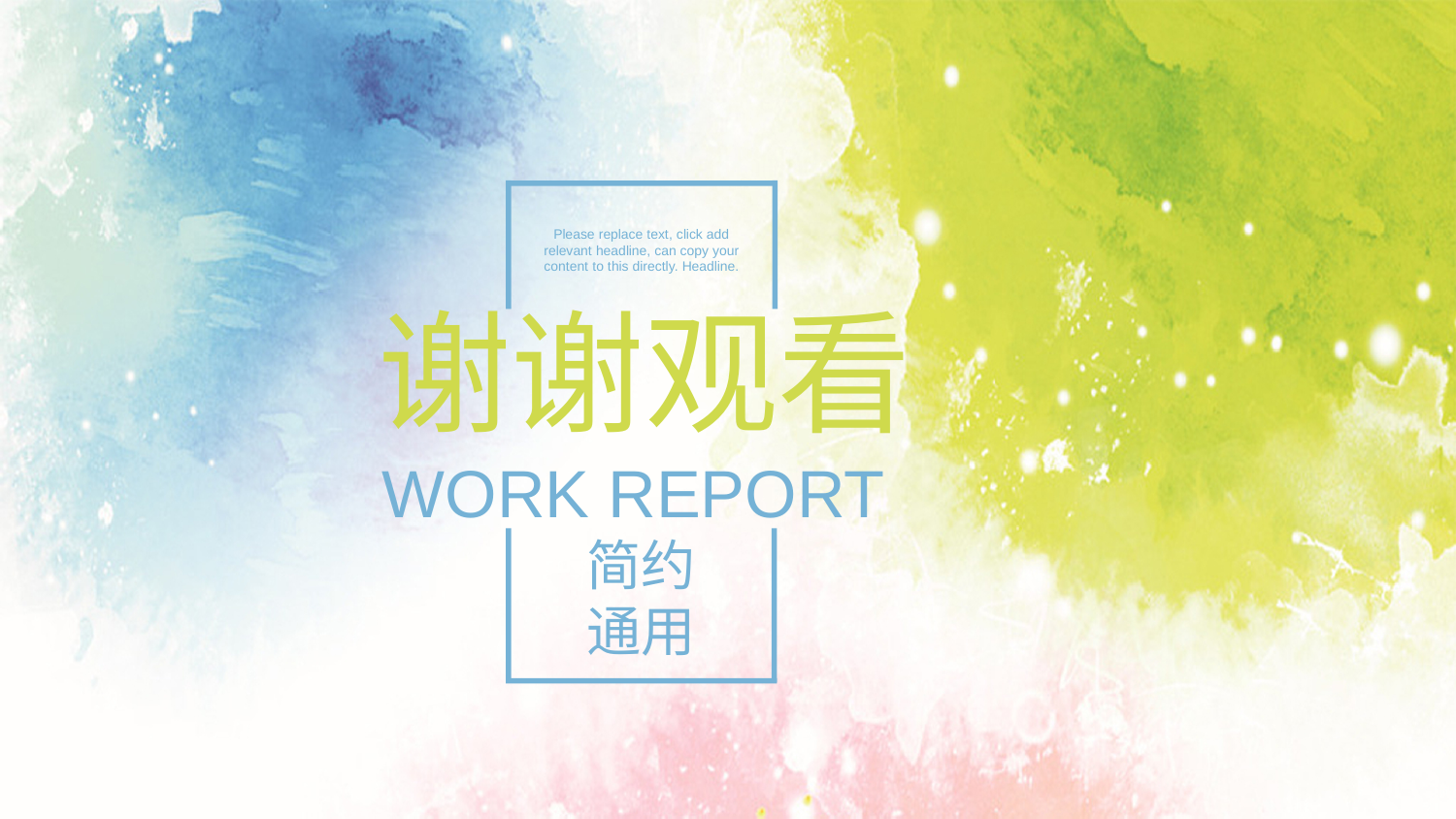

Please replace text, click add relevant headline, can copy your content to this directly. Headline.
谢谢观看
WORK REPORT
简约
通用